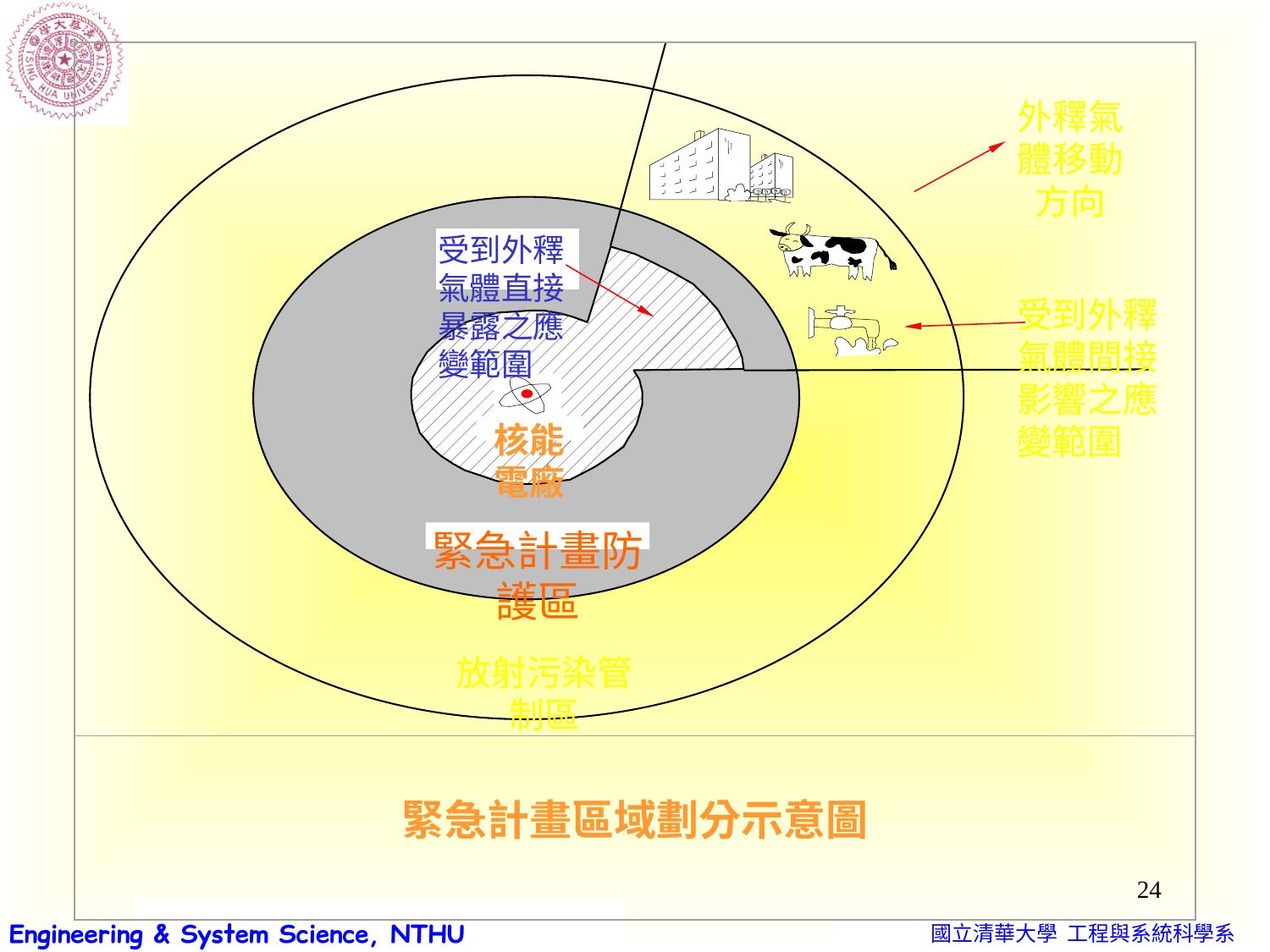

緊急計畫區域劃分示意圖

外釋氣
體移動方向

受到外釋氣體直接暴露之應變範圍

受到外釋氣體間接影響之應變範圍

核能電廠

緊急計畫防護區

放射污染管制區

24